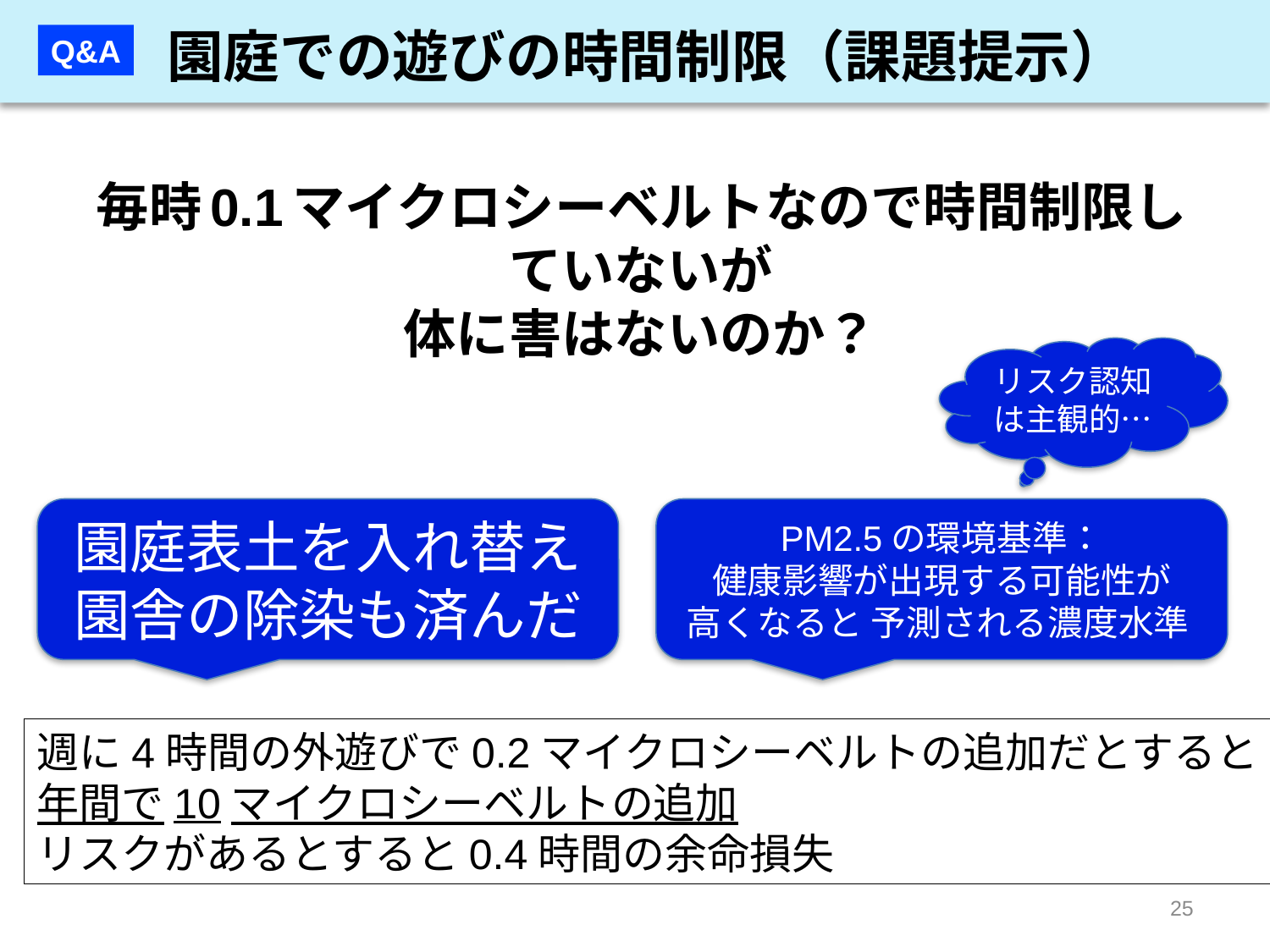

園庭での遊びの時間制限（課題提示）
Q&A
# 毎時0.1マイクロシーベルトなので時間制限していないが 体に害はないのか？
リスク認知は主観的…
園庭表土を入れ替え
園舎の除染も済んだ
PM2.5の環境基準：
健康影響が出現する可能性が
高くなると 予測される濃度水準
週に4時間の外遊びで0.2マイクロシーベルトの追加だとすると
年間で10マイクロシーベルトの追加
リスクがあるとすると0.4時間の余命損失
25